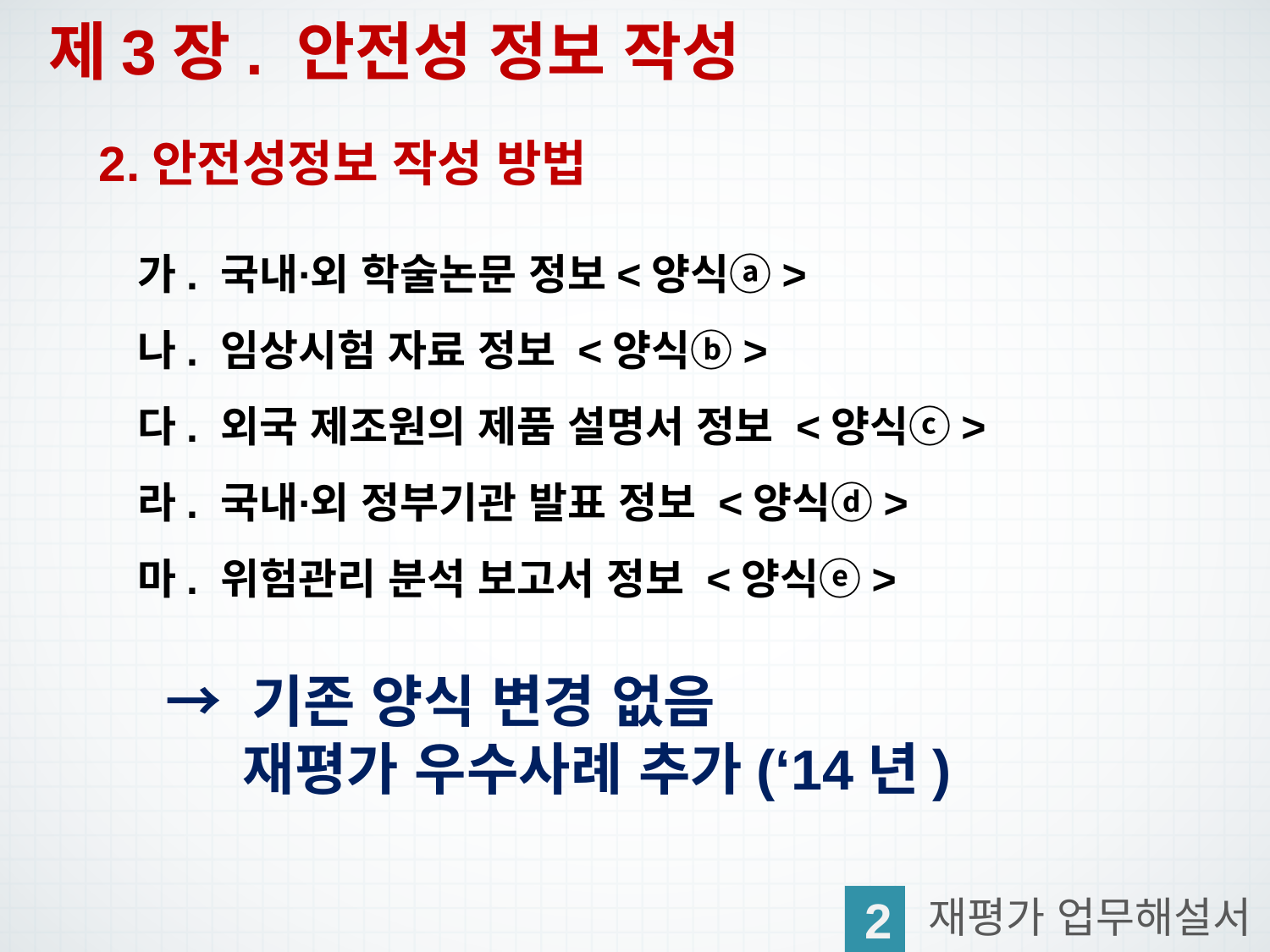

제3장. 안전성 정보 작성
2.안전성정보 작성 방법
가. 국내∙외 학술논문 정보<양식ⓐ>
나. 임상시험 자료 정보 <양식ⓑ>
다. 외국 제조원의 제품 설명서 정보 <양식ⓒ>
라. 국내∙외 정부기관 발표 정보 <양식ⓓ>
마. 위험관리 분석 보고서 정보 <양식ⓔ>
→ 기존 양식 변경 없음
    재평가 우수사례 추가(‘14년)
2
재평가 업무해설서